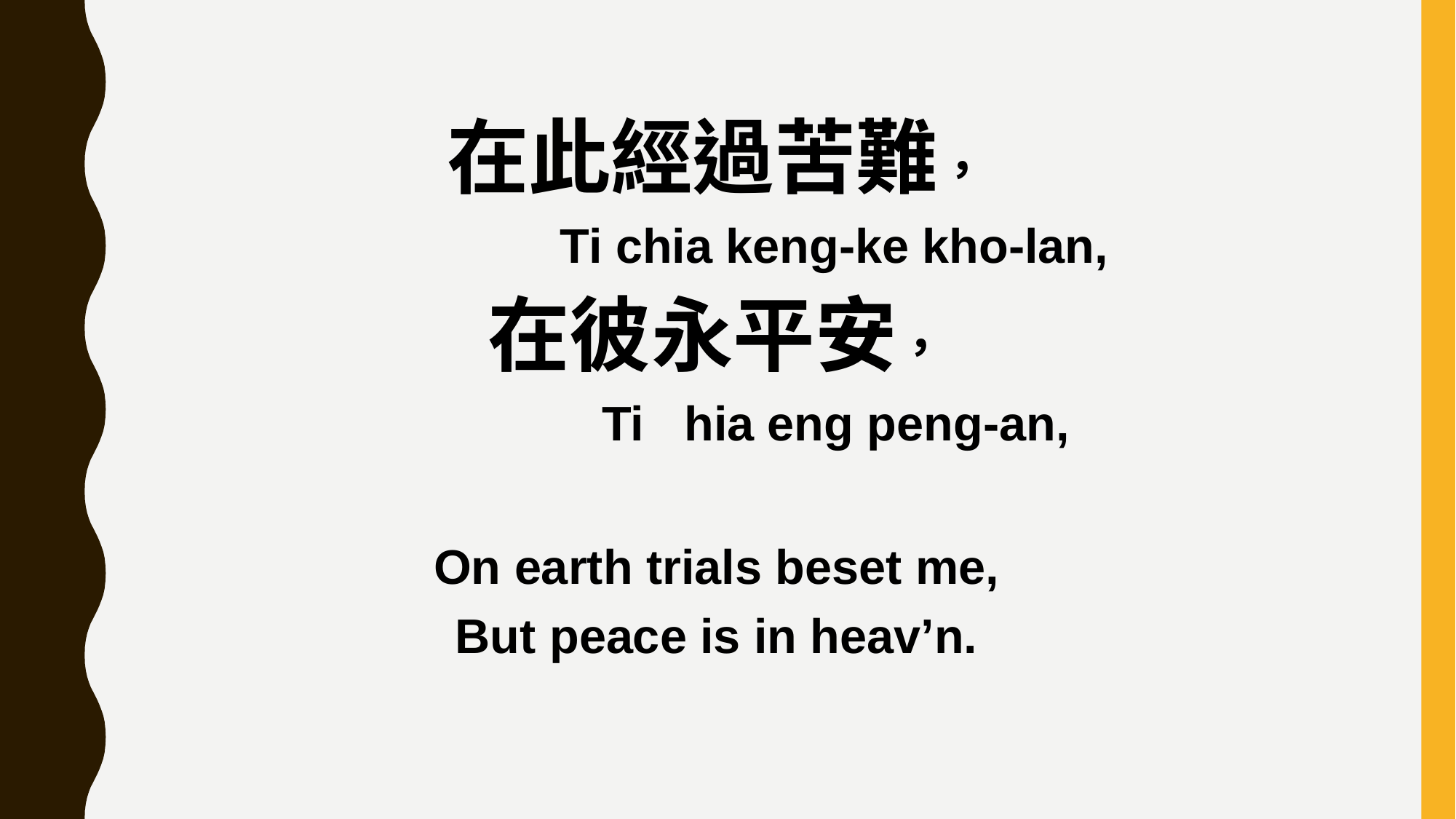

在此經過苦難，
                               Ti chia keng-ke kho-lan,
在彼永平安，
                                Ti   hia eng peng-an,

On earth trials beset me,
But peace is in heav’n.